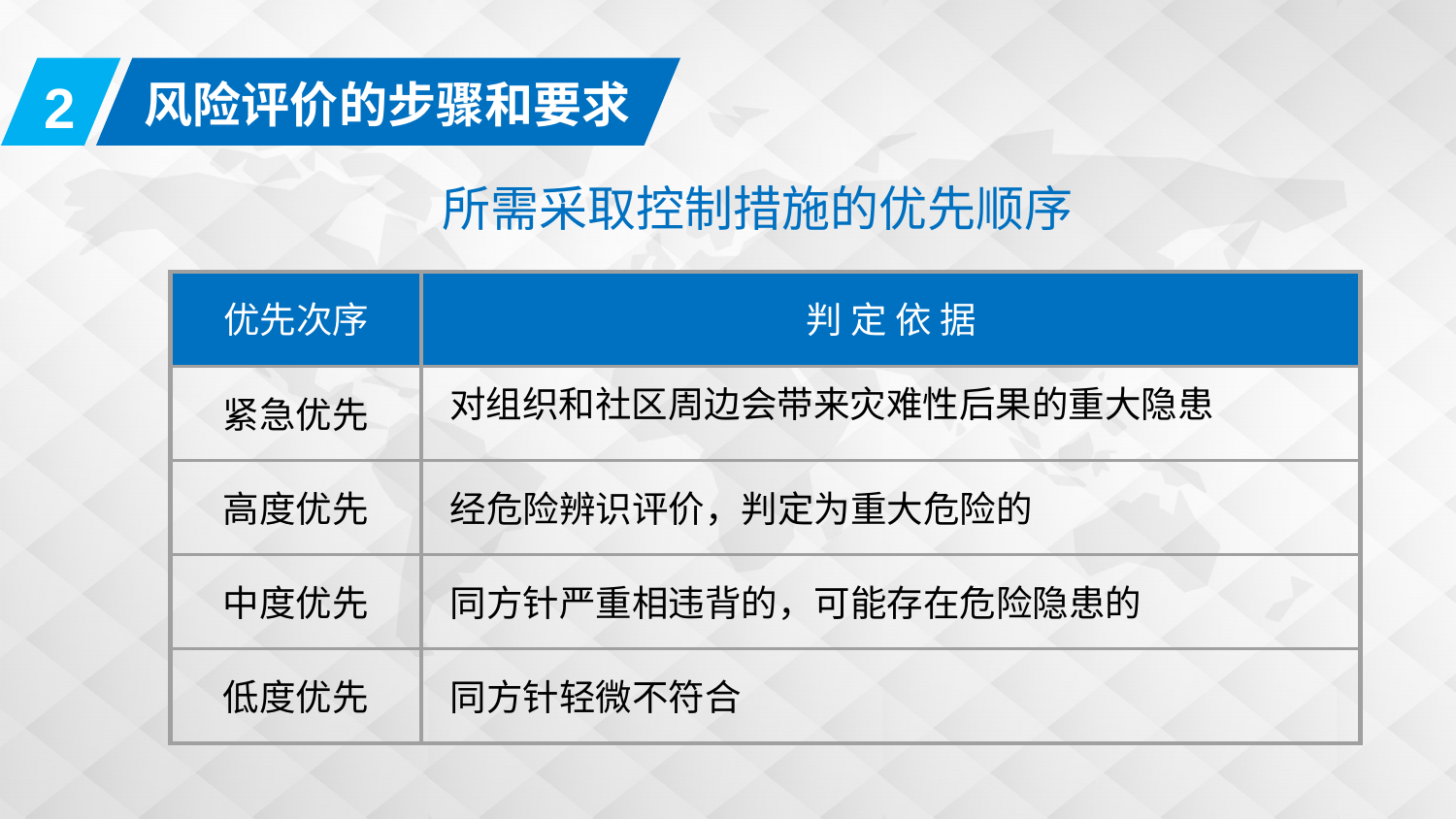

2
风险评价的步骤和要求
所需采取控制措施的优先顺序

优先次序

判 定 依 据

紧急优先

对组织和社区周边会带来灾难性后果的重大隐患

高度优先

经危险辨识评价，判定为重大危险的

中度优先

同方针严重相违背的，可能存在危险隐患的

低度优先

同方针轻微不符合